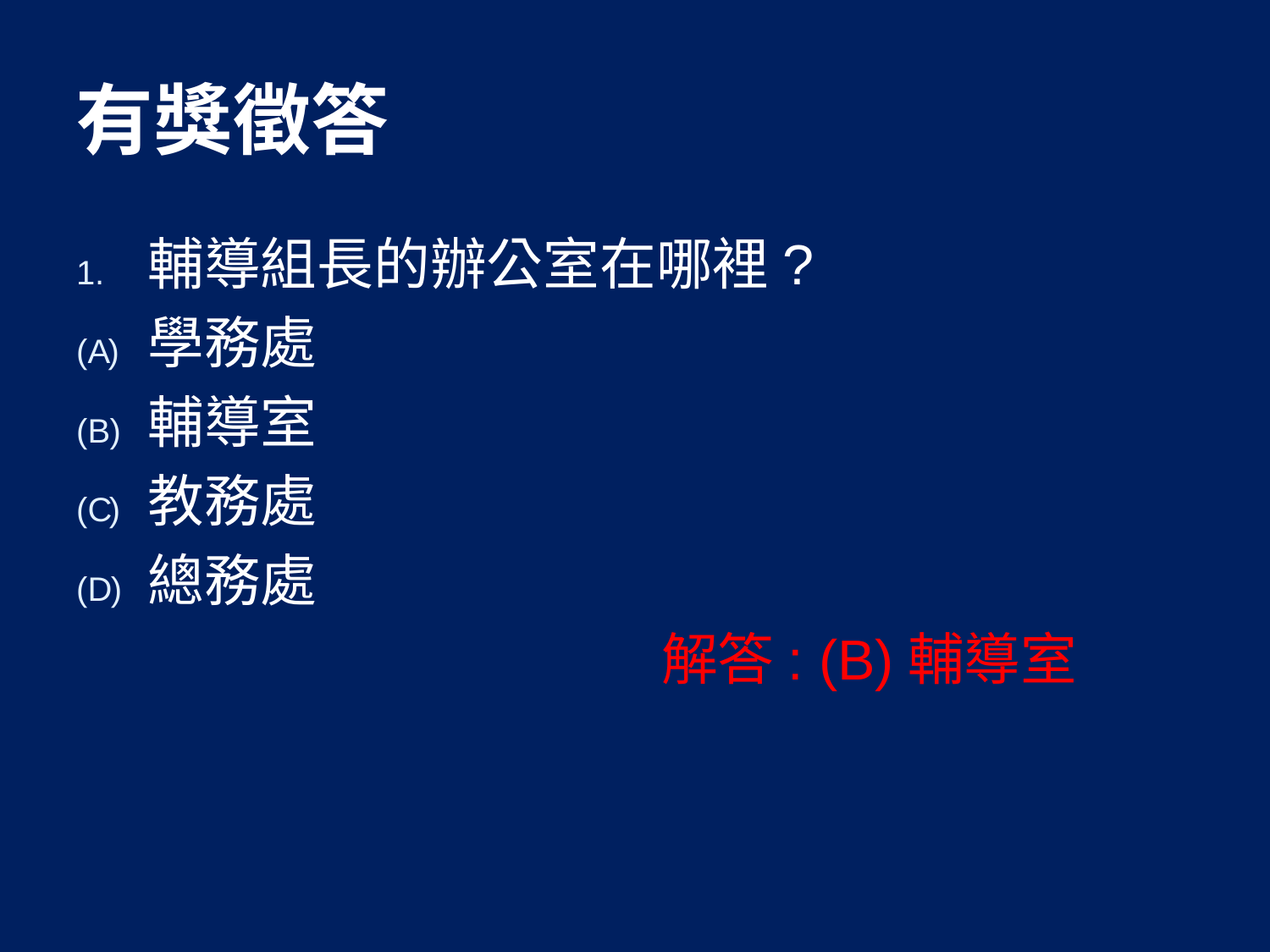

# 有獎徵答
輔導組長的辦公室在哪裡?
學務處
輔導室
教務處
總務處
                                             解答: (B)輔導室